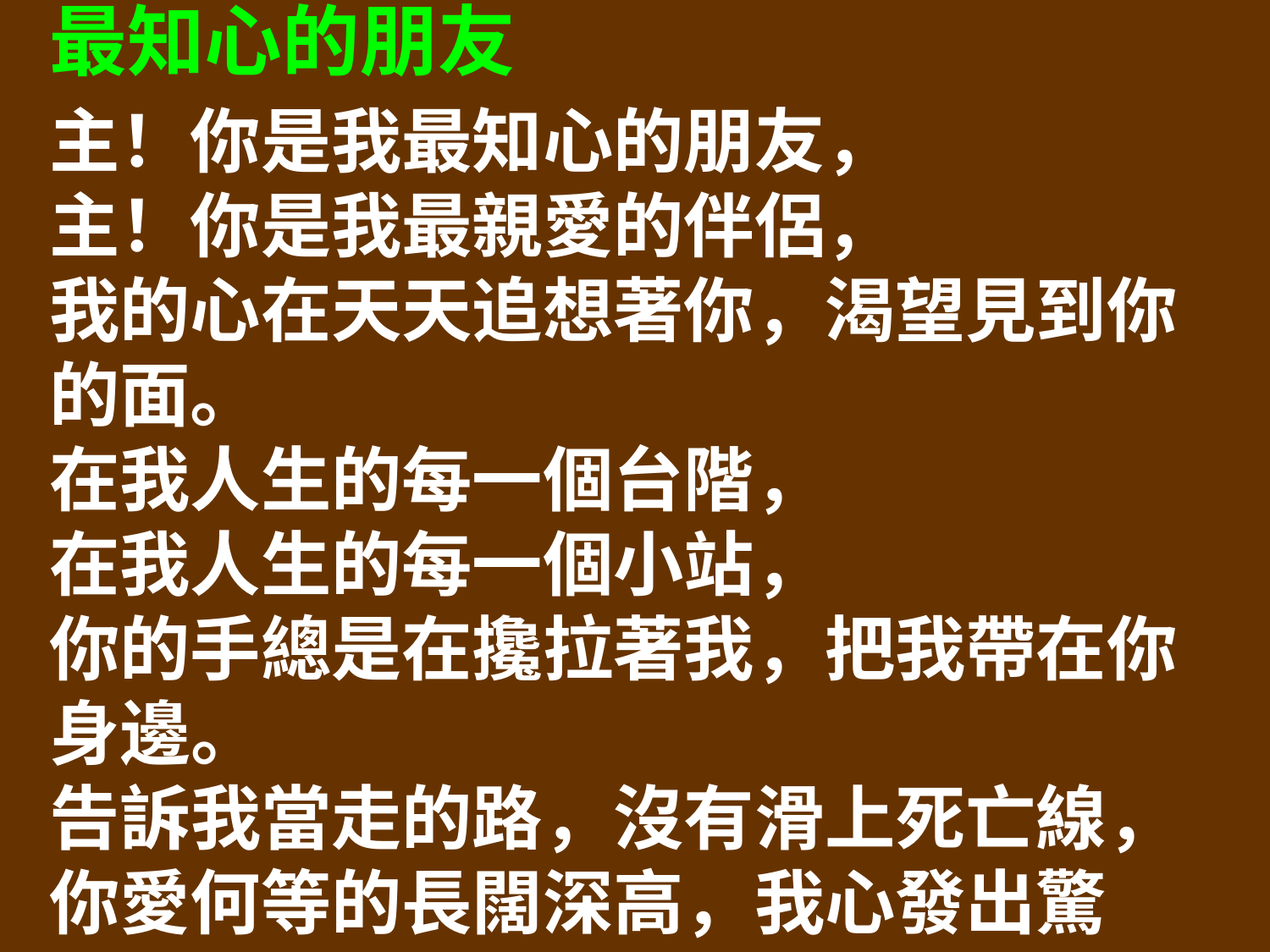

最知心的朋友
主！你是我最知心的朋友，
主！你是我最親愛的伴侶，
我的心在天天追想著你，渴望見到你的面。
在我人生的每一個台階，
在我人生的每一個小站，
你的手總是在攙拉著我，把我帶在你身邊。
告訴我當走的路，沒有滑上死亡線，
你愛何等的長闊深高，我心發出驚嘆，
有了主還要甚麼？我心與主心相連，
我已起誓要跟隨主，永不改變。